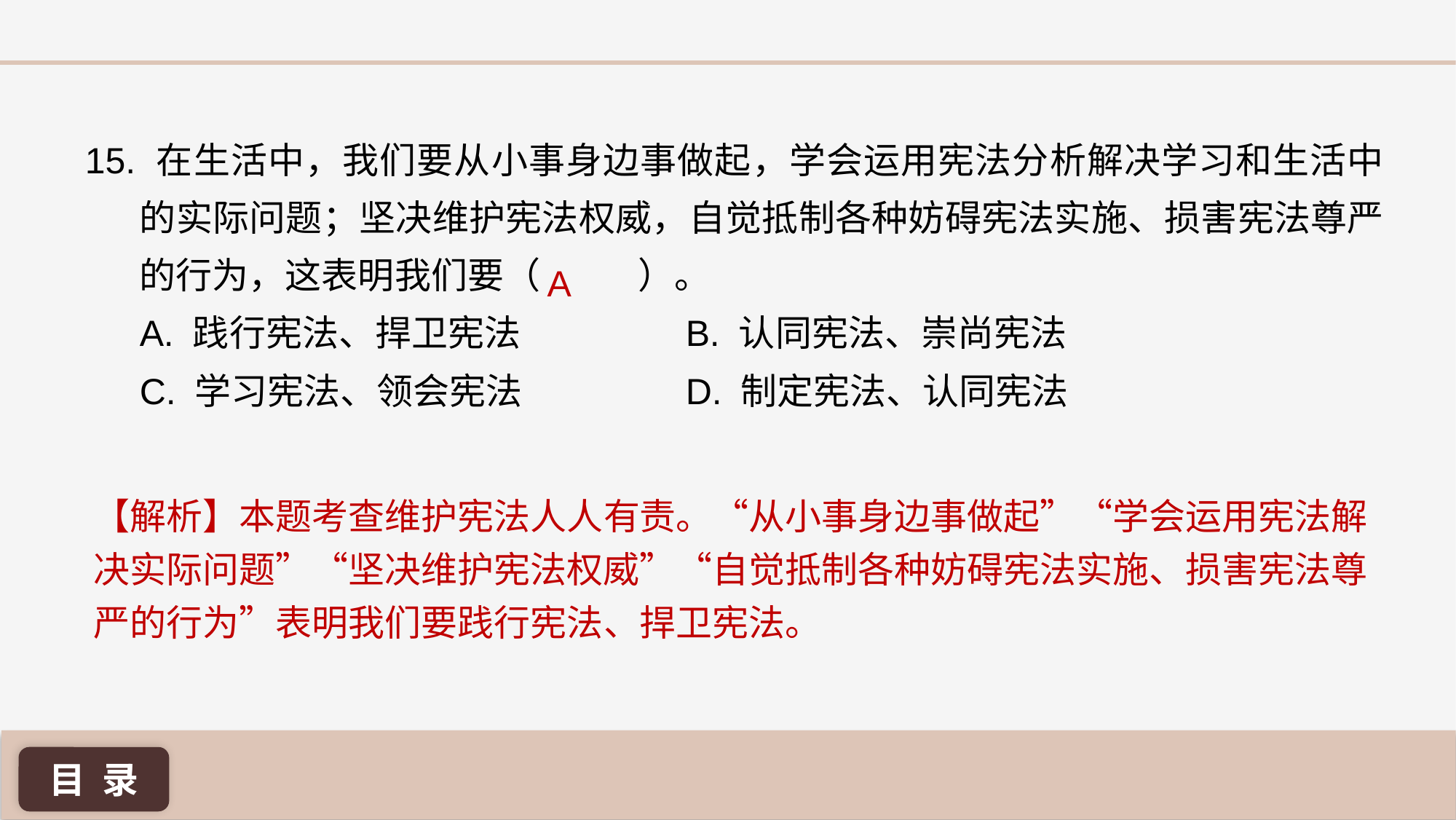

15. 在生活中，我们要从小事身边事做起，学会运用宪法分析解决学习和生活中的实际问题；坚决维护宪法权威，自觉抵制各种妨碍宪法实施、损害宪法尊严的行为，这表明我们要（            ）。
A. 践行宪法、捍卫宪法 		B. 认同宪法、崇尚宪法
C. 学习宪法、领会宪法 		D. 制定宪法、认同宪法
A
【解析】本题考查维护宪法人人有责。“从小事身边事做起”“学会运用宪法解决实际问题”“坚决维护宪法权威”“自觉抵制各种妨碍宪法实施、损害宪法尊严的行为”表明我们要践行宪法、捍卫宪法。